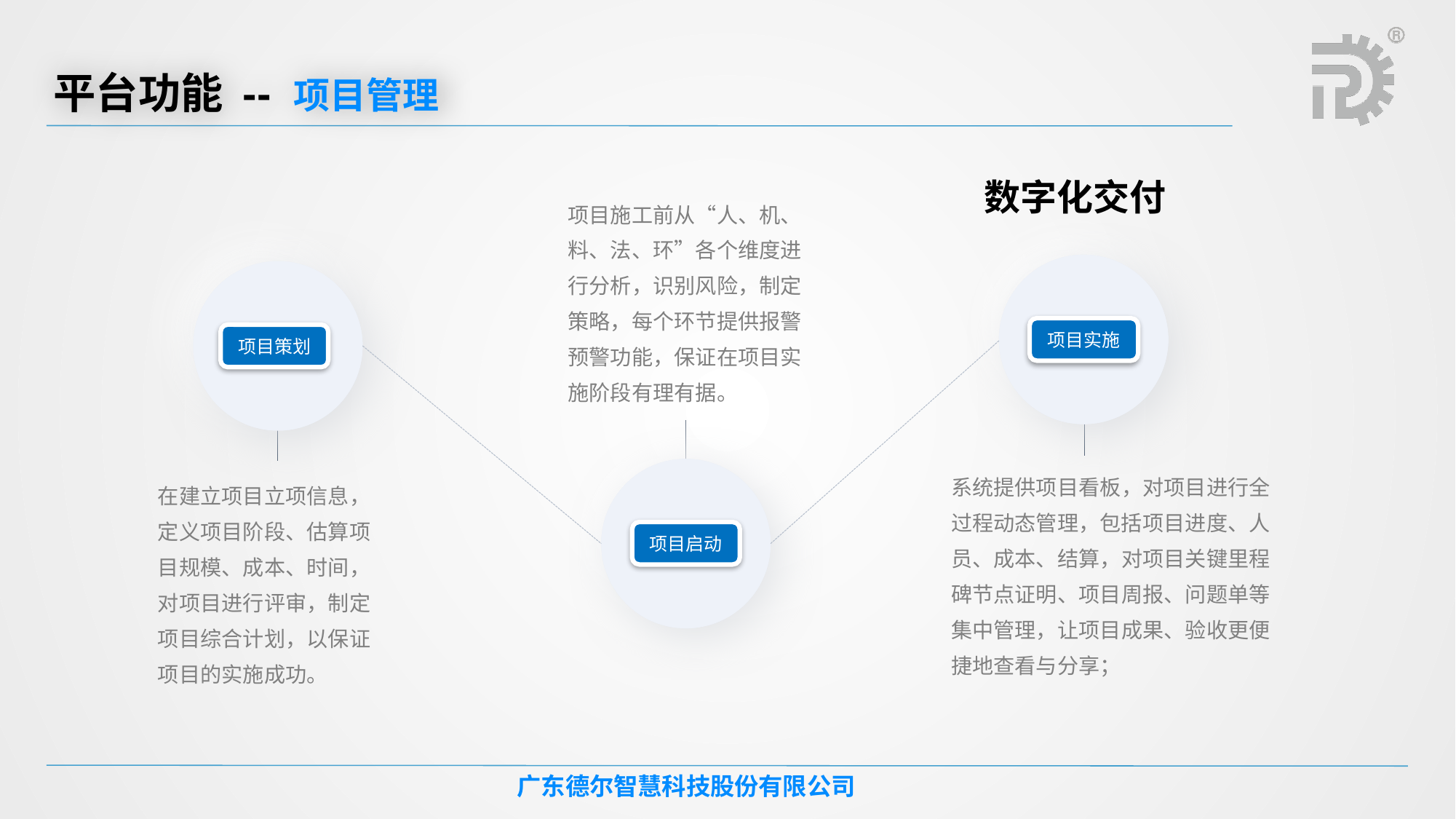

平台功能 -- 项目管理
数字化交付
项目施工前从“人、机、料、法、环”各个维度进行分析，识别风险，制定策略，每个环节提供报警预警功能，保证在项目实施阶段有理有据。

项目实施
项目策划
在建立项目立项信息，定义项目阶段、估算项目规模、成本、时间，对项目进行评审，制定项目综合计划，以保证项目的实施成功。
系统提供项目看板，对项目进行全过程动态管理，包括项目进度、人员、成本、结算，对项目关键里程碑节点证明、项目周报、问题单等集中管理，让项目成果、验收更便捷地查看与分享；

项目启动